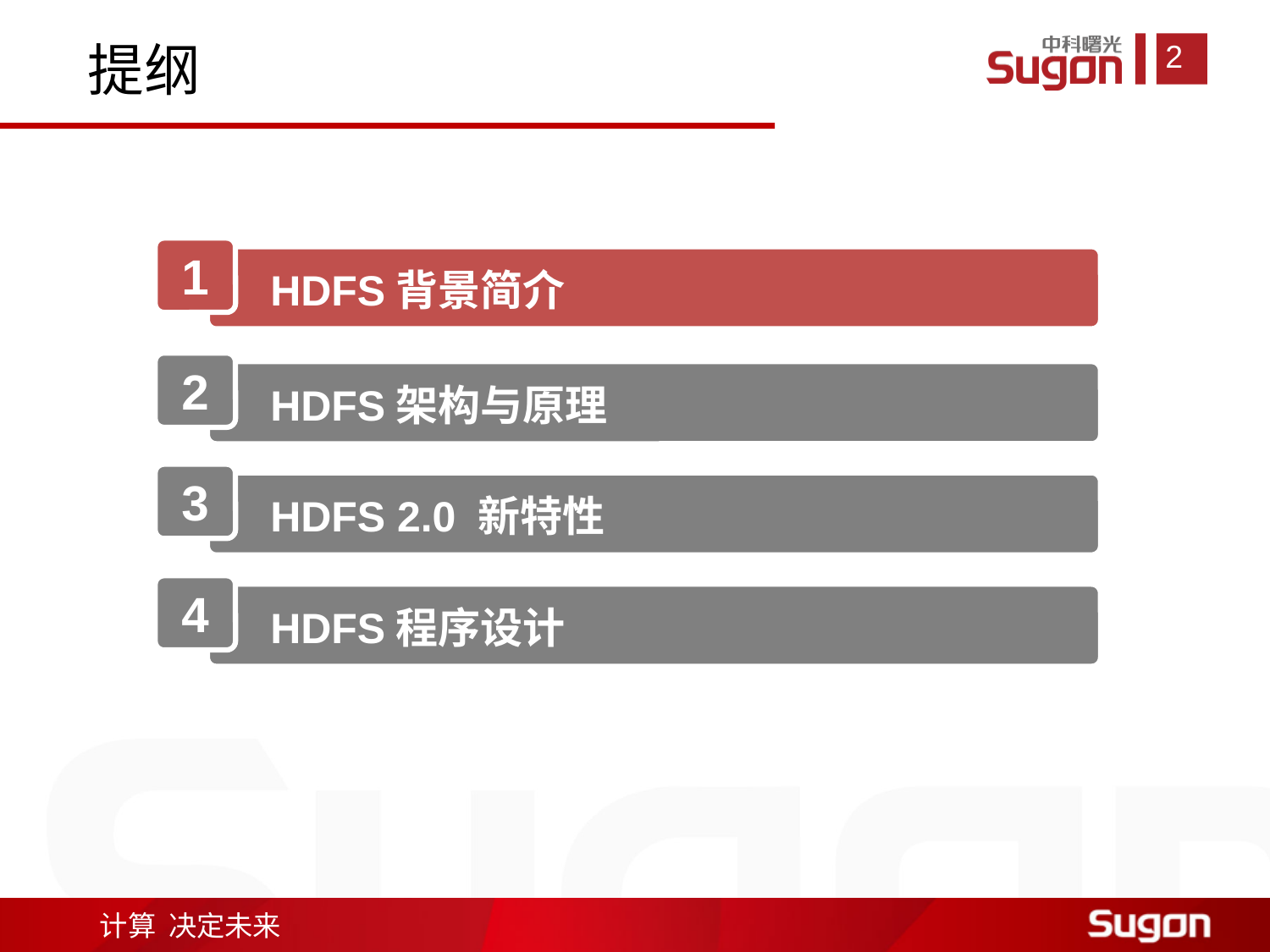

提纲
1

HDFS背景简介
2

HDFS架构与原理
3

HDFS 2.0 新特性
4

HDFS程序设计